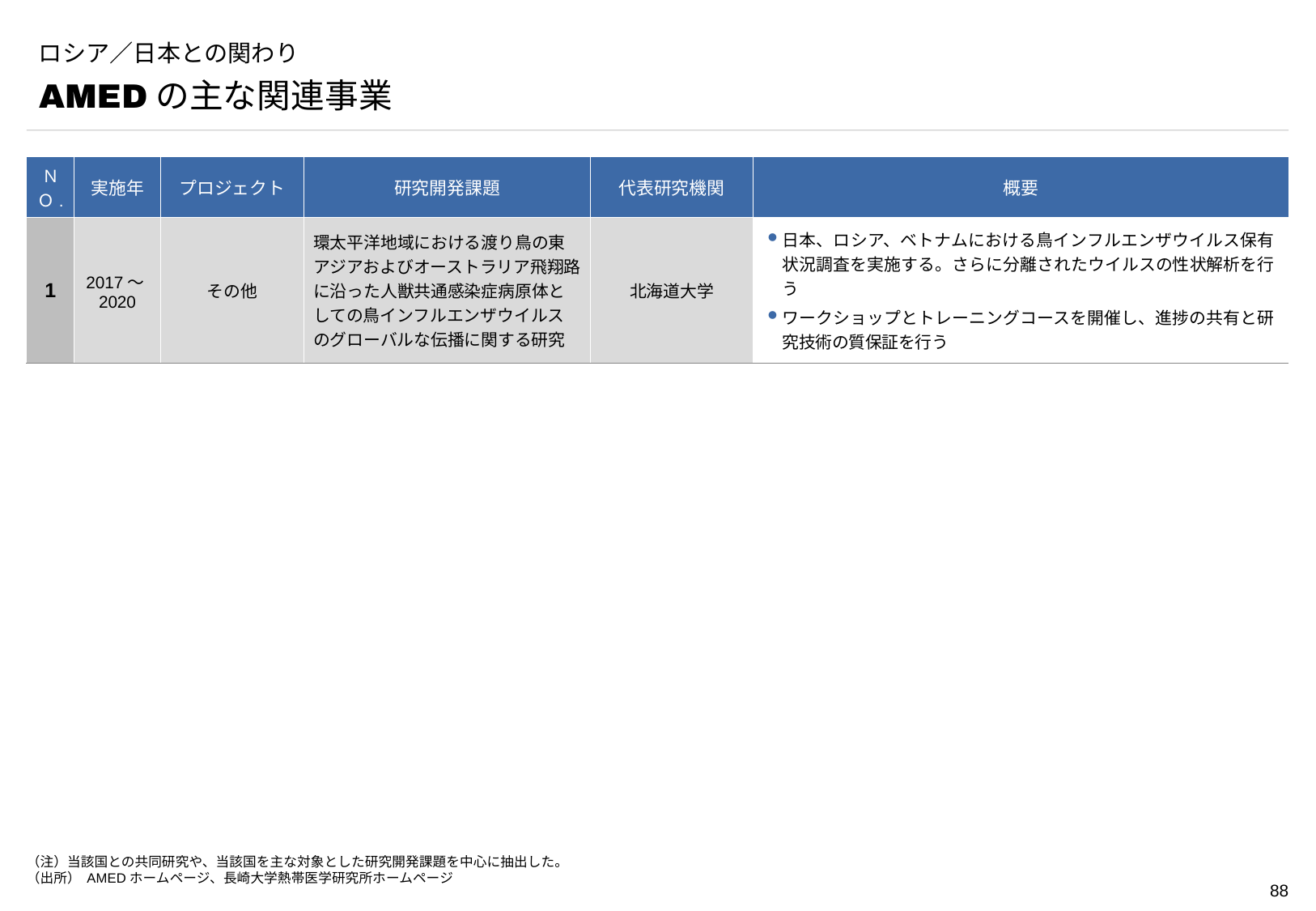

# ロシア／日本との関わり
AMEDの主な関連事業
| ＮＯ. | 実施年 | プロジェクト | 研究開発課題 | 代表研究機関 | 概要 |
| --- | --- | --- | --- | --- | --- |
| 1 | 2017～2020 | その他 | 環太平洋地域における渡り鳥の東アジアおよびオーストラリア飛翔路に沿った人獣共通感染症病原体としての鳥インフルエンザウイルスのグローバルな伝播に関する研究 | 北海道大学 | 日本、ロシア、ベトナムにおける鳥インフルエンザウイルス保有状況調査を実施する。さらに分離されたウイルスの性状解析を行う ワークショップとトレーニングコースを開催し、進捗の共有と研究技術の質保証を行う |
（注）当該国との共同研究や、当該国を主な対象とした研究開発課題を中心に抽出した。
（出所） AMEDホームページ、長崎大学熱帯医学研究所ホームページ